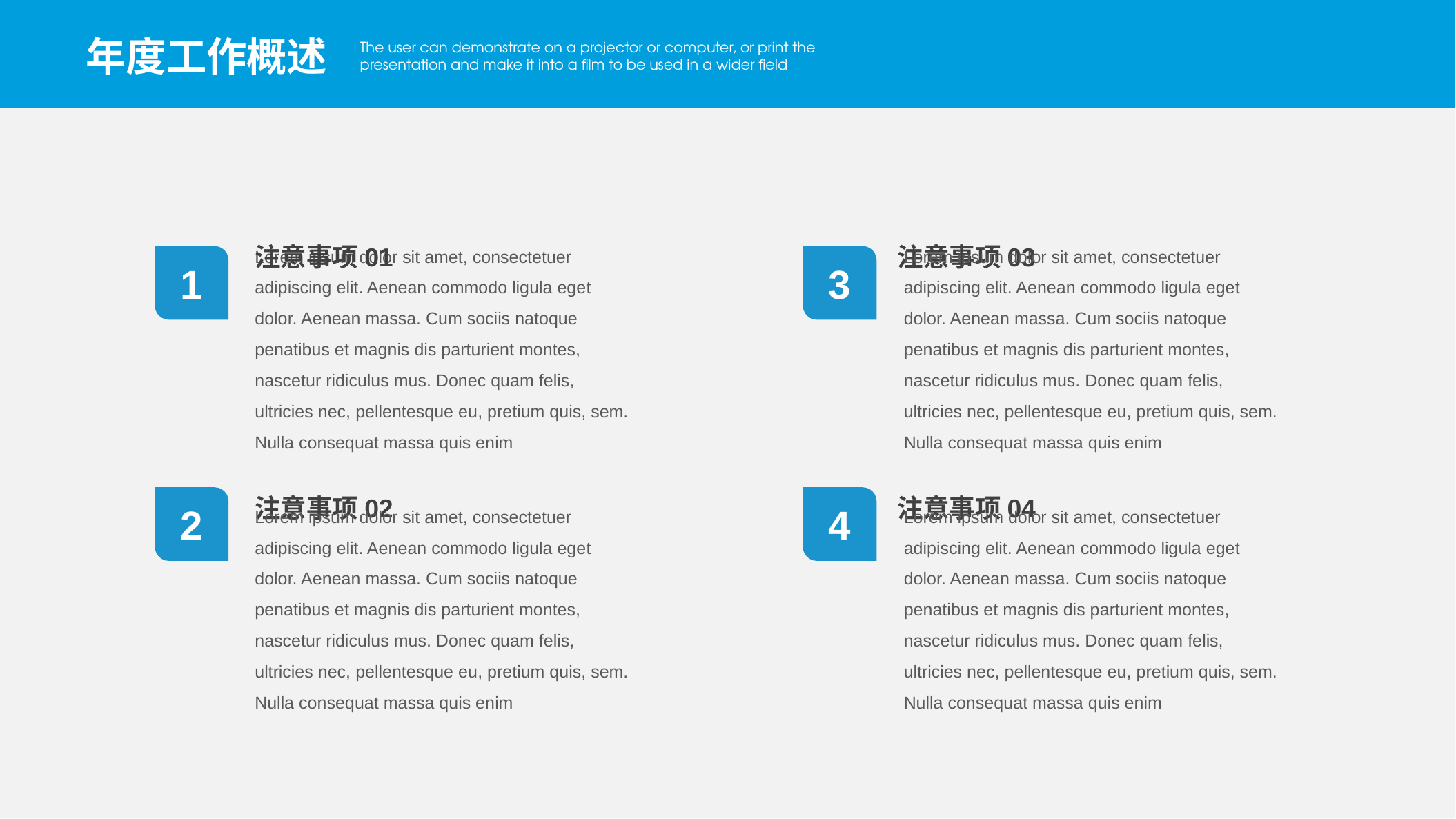

年度工作概述
The user can demonstrate on a projector or computer, or print the presentation and make it into a film to be used in a wider field
注意事项01
注意事项03
1
3
Lorem ipsum dolor sit amet, consectetuer adipiscing elit. Aenean commodo ligula eget dolor. Aenean massa. Cum sociis natoque penatibus et magnis dis parturient montes, nascetur ridiculus mus. Donec quam felis, ultricies nec, pellentesque eu, pretium quis, sem. Nulla consequat massa quis enim
Lorem ipsum dolor sit amet, consectetuer adipiscing elit. Aenean commodo ligula eget dolor. Aenean massa. Cum sociis natoque penatibus et magnis dis parturient montes, nascetur ridiculus mus. Donec quam felis, ultricies nec, pellentesque eu, pretium quis, sem. Nulla consequat massa quis enim
注意事项02
注意事项04
2
4
Lorem ipsum dolor sit amet, consectetuer adipiscing elit. Aenean commodo ligula eget dolor. Aenean massa. Cum sociis natoque penatibus et magnis dis parturient montes, nascetur ridiculus mus. Donec quam felis, ultricies nec, pellentesque eu, pretium quis, sem. Nulla consequat massa quis enim
Lorem ipsum dolor sit amet, consectetuer adipiscing elit. Aenean commodo ligula eget dolor. Aenean massa. Cum sociis natoque penatibus et magnis dis parturient montes, nascetur ridiculus mus. Donec quam felis, ultricies nec, pellentesque eu, pretium quis, sem. Nulla consequat massa quis enim